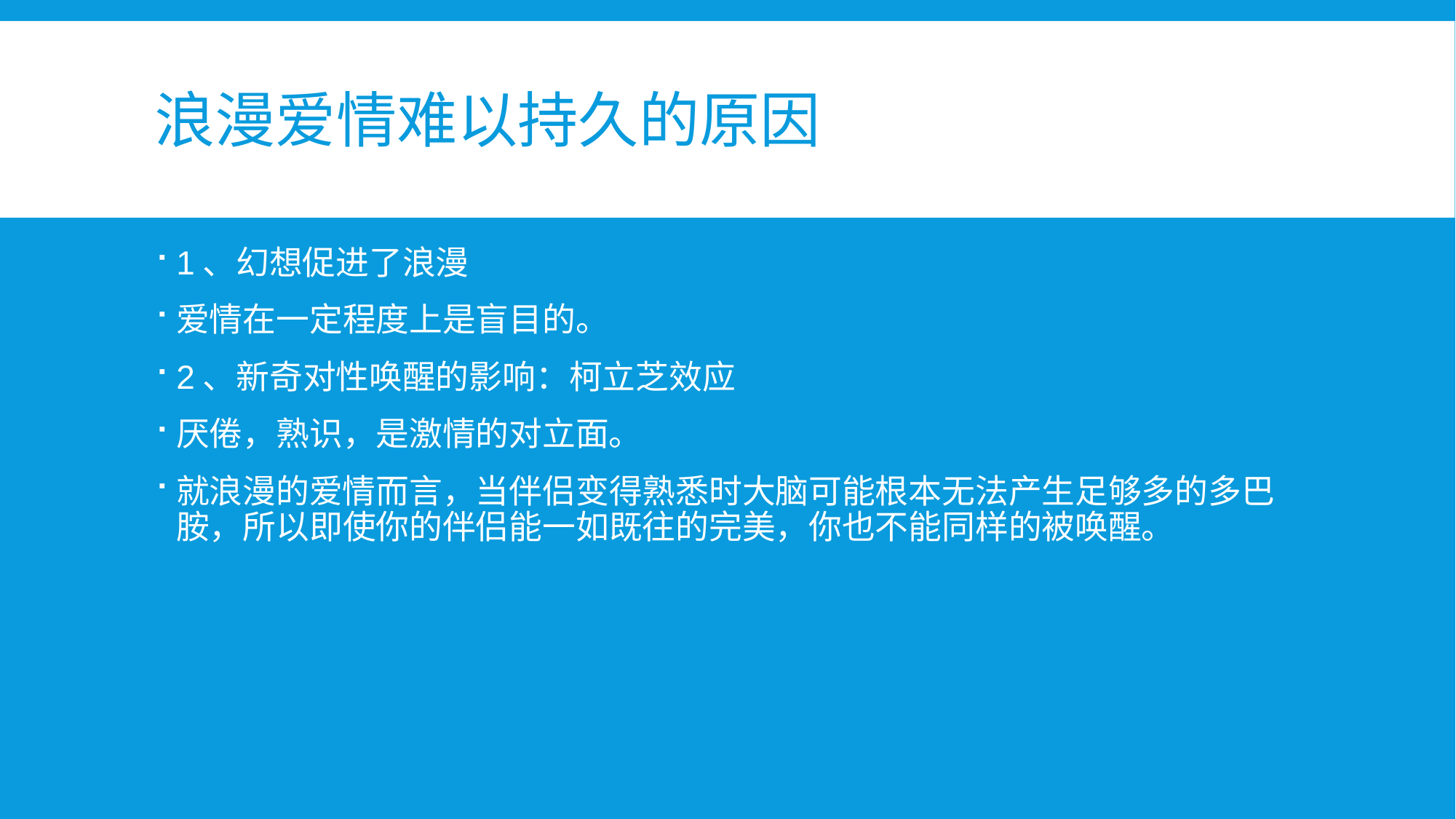

# 浪漫爱情难以持久的原因
1、幻想促进了浪漫
爱情在一定程度上是盲目的。
2、新奇对性唤醒的影响：柯立芝效应
厌倦，熟识，是激情的对立面。
就浪漫的爱情而言，当伴侣变得熟悉时大脑可能根本无法产生足够多的多巴胺，所以即使你的伴侣能一如既往的完美，你也不能同样的被唤醒。